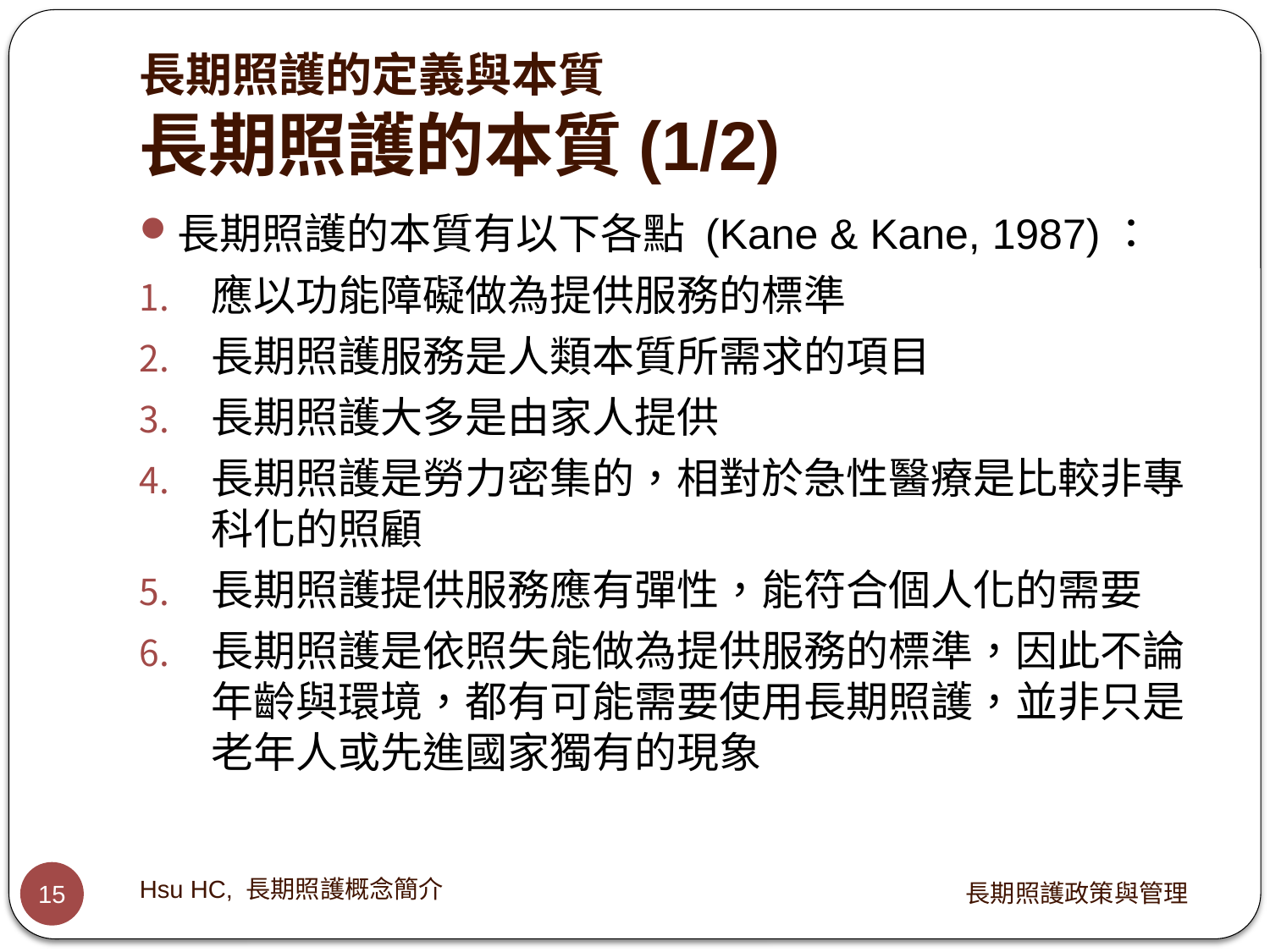

# 長期照護的定義與本質 長期照護的本質(1/2)
長期照護的本質有以下各點 (Kane & Kane, 1987)：
應以功能障礙做為提供服務的標準
長期照護服務是人類本質所需求的項目
長期照護大多是由家人提供
長期照護是勞力密集的，相對於急性醫療是比較非專科化的照顧
長期照護提供服務應有彈性，能符合個人化的需要
長期照護是依照失能做為提供服務的標準，因此不論年齡與環境，都有可能需要使用長期照護，並非只是老年人或先進國家獨有的現象

Hsu HC, 長期照護概念簡介
長期照護政策與管理
15